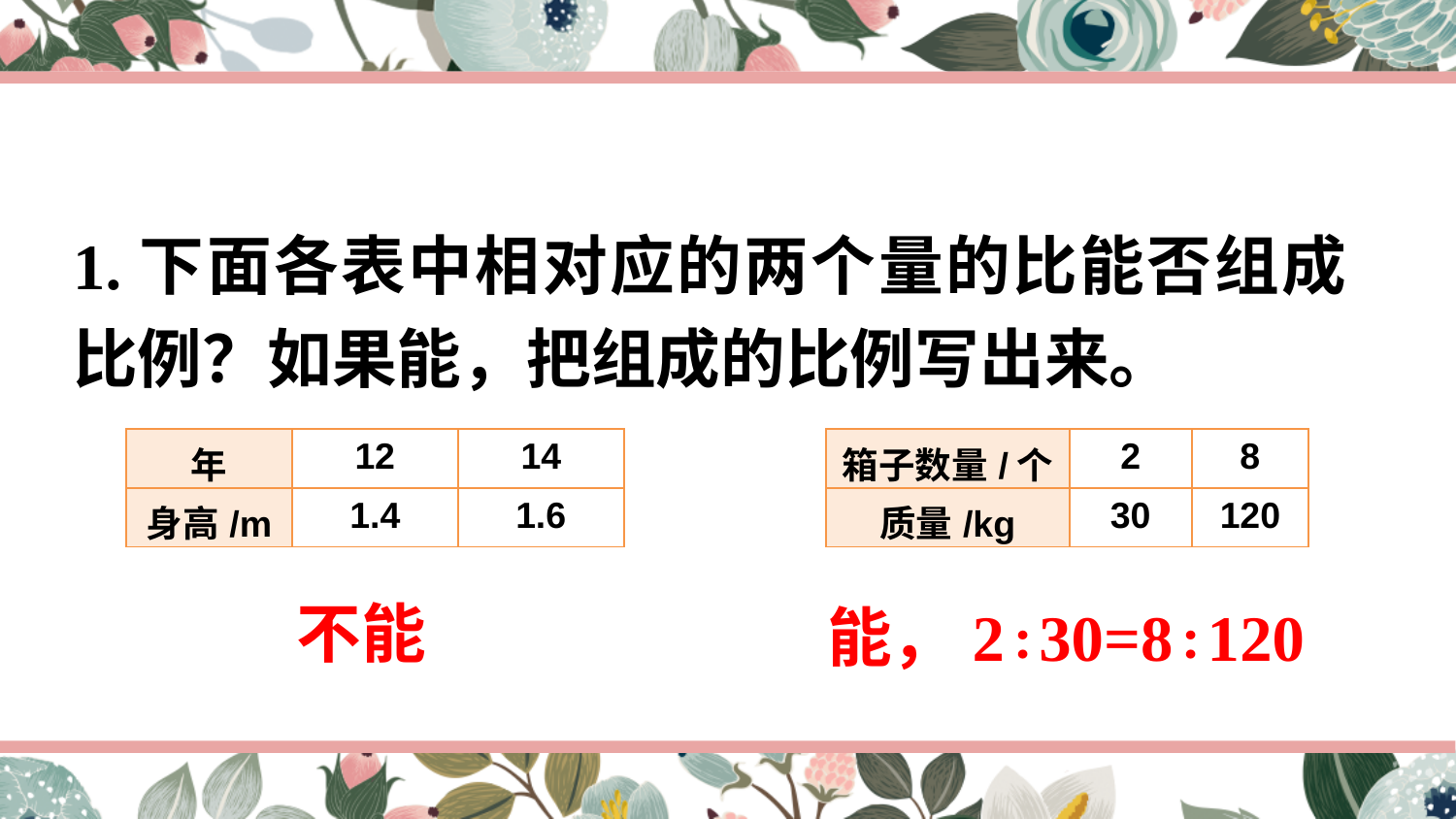

1.下面各表中相对应的两个量的比能否组成比例？如果能，把组成的比例写出来。
| 年龄/岁 | 12 | 14 |
| --- | --- | --- |
| 身高/m | 1.4 | 1.6 |
| 箱子数量/个 | 2 | 8 |
| --- | --- | --- |
| 质量/kg | 30 | 120 |
不能
能，2∶30=8∶120